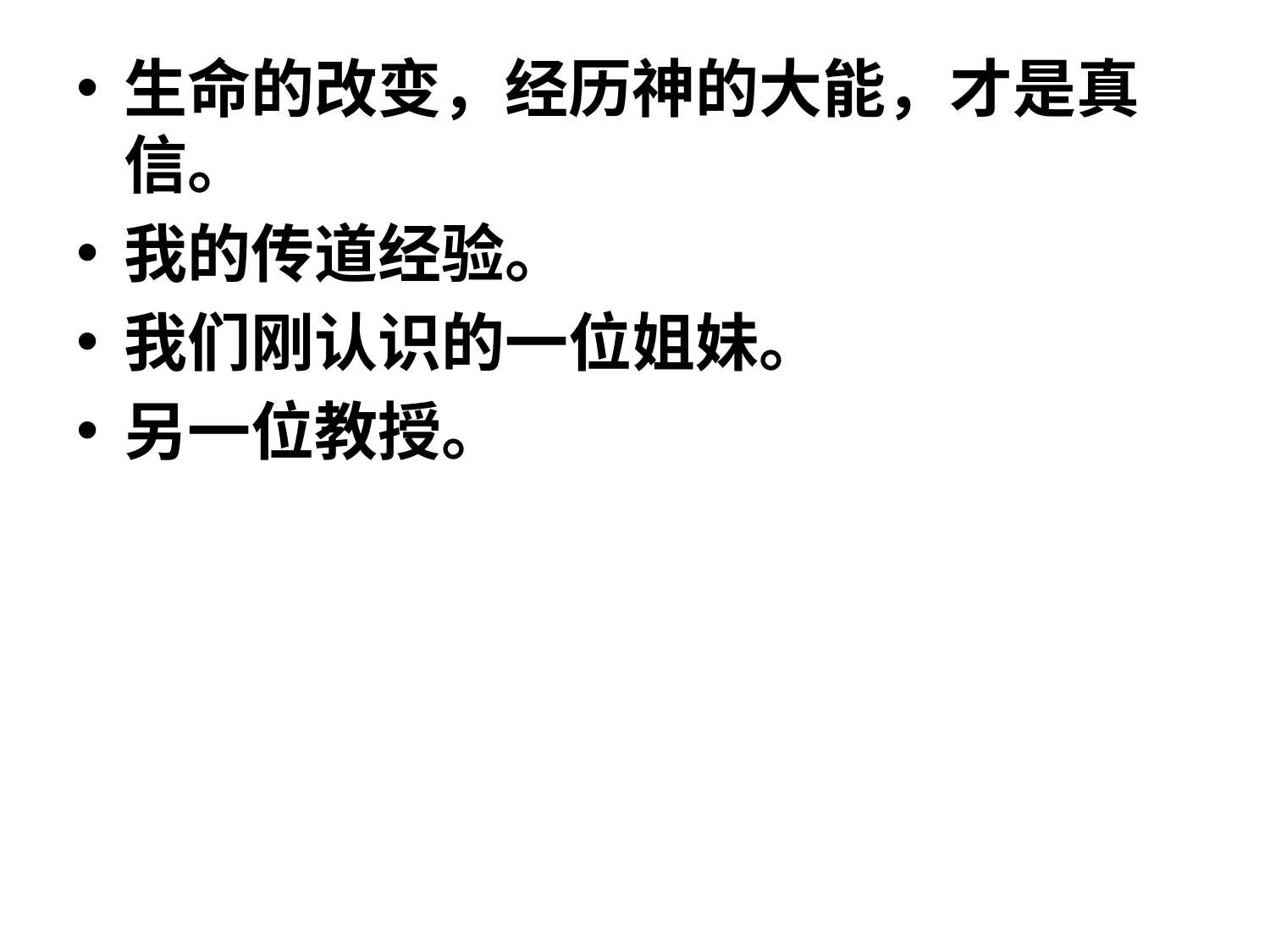

生命的改变，经历神的大能，才是真信。
我的传道经验。
我们刚认识的一位姐妹。
另一位教授。